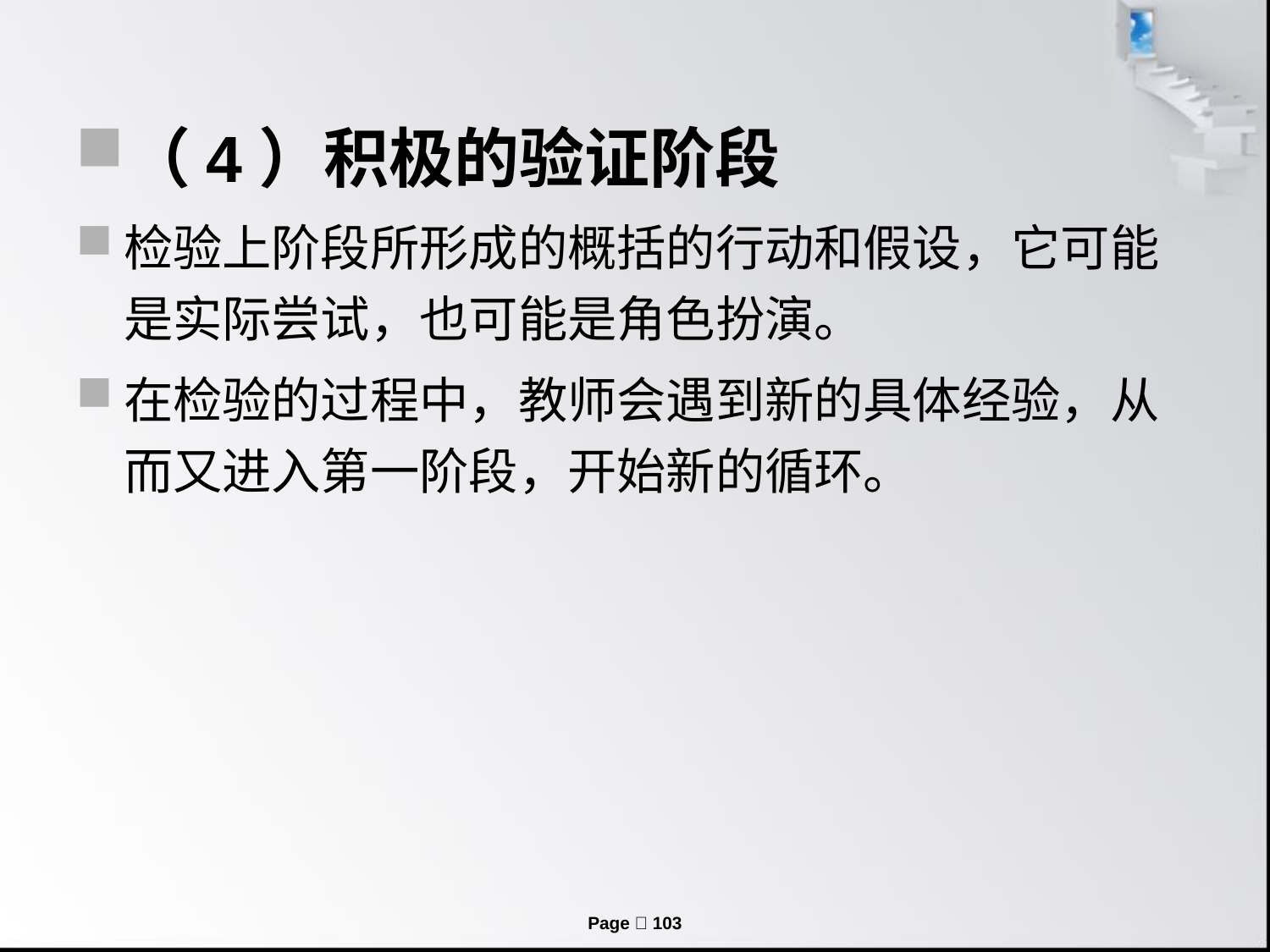

（4）积极的验证阶段
检验上阶段所形成的概括的行动和假设，它可能是实际尝试，也可能是角色扮演。
在检验的过程中，教师会遇到新的具体经验，从而又进入第一阶段，开始新的循环。